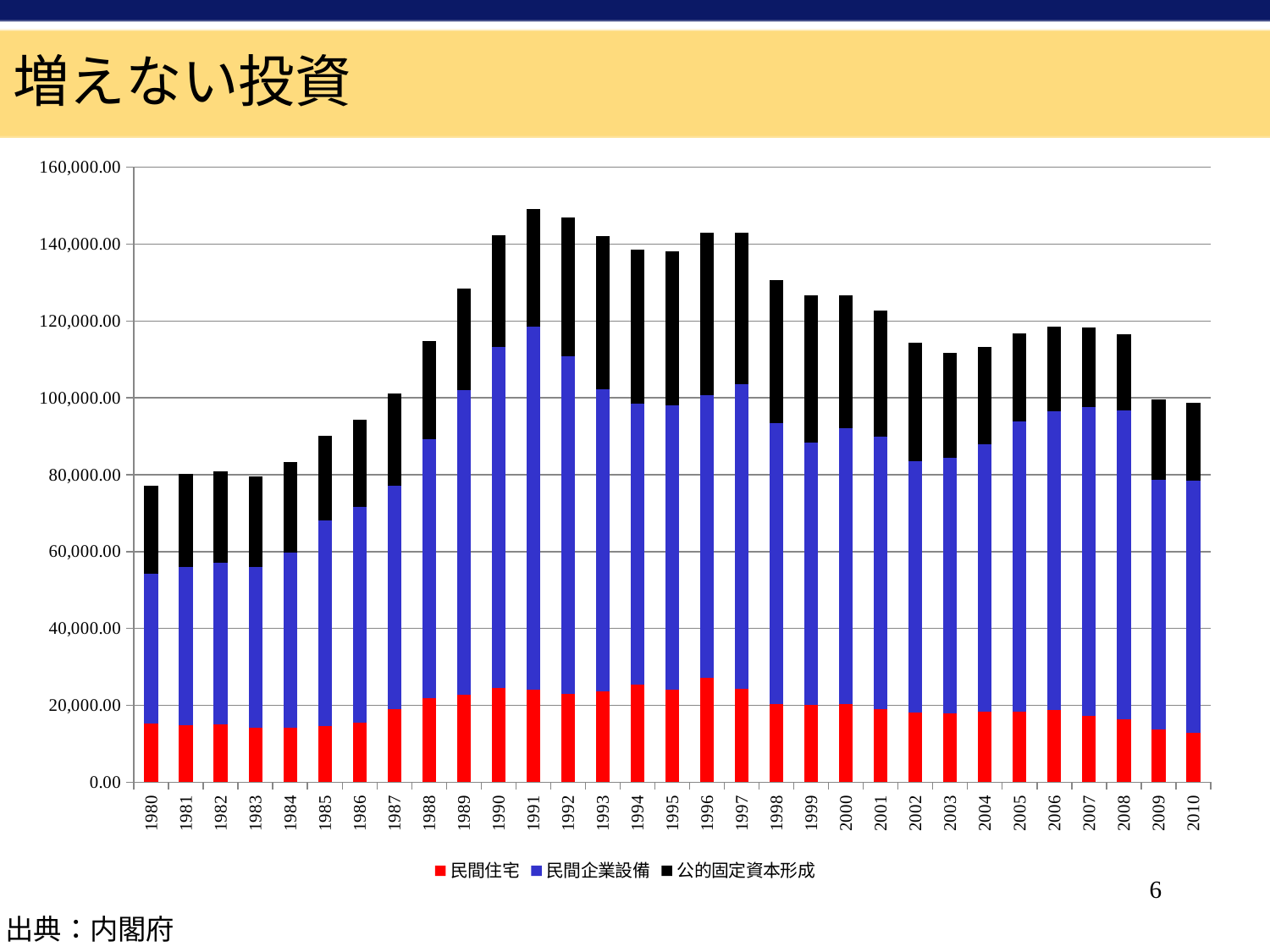

増えない投資

### Chart

| Category | 民間住宅 | 民間企業設備 | 公的固定資本形成 |
|---|---|---|---|
| 1980 | 15341.1 | 38868.5 | 22851.9 |
| 1981 | 14838.6 | 41101.4 | 24300.6 |
| 1982 | 14952.7 | 42061.5 | 23929.6 |
| 1983 | 14243.0 | 41706.5 | 23602.3 |
| 1984 | 14106.2 | 45591.9 | 23636.2 |
| 1985 | 14591.2 | 53629.0 | 21947.5 |
| 1986 | 15536.9 | 56024.9 | 22661.0 |
| 1987 | 19022.3 | 58206.6 | 23817.5 |
| 1988 | 21823.3 | 67521.6 | 25403.6 |
| 1989 | 22821.5 | 79158.0 | 26393.9 |
| 1990 | 24617.4 | 88712.3 | 28998.4 |
| 1991 | 24051.1 | 94394.1 | 30660.8 |
| 1992 | 22960.3 | 87899.2 | 35989.3 |
| 1993 | 23614.0 | 78637.8 | 39790.7 |
| 1994 | 25504.7 | 73037.0 | 40147.2 |
| 1995 | 24129.5 | 73847.7 | 40131.0 |
| 1996 | 27139.2 | 73559.8 | 42208.4 |
| 1997 | 24316.2 | 79179.8 | 39406.5 |
| 1998 | 20377.6 | 73059.3 | 37122.1 |
| 1999 | 20173.0 | 68205.2 | 38414.3 |
| 2000 | 20321.7 | 71900.1 | 34412.3 |
| 2001 | 19031.9 | 70954.1 | 32818.9 |
| 2002 | 18031.2 | 65551.6 | 30750.7 |
| 2003 | 17844.2 | 66628.0 | 27310.4 |
| 2004 | 18366.8 | 69576.6 | 25215.2 |
| 2005 | 18247.4 | 75720.2 | 22917.2 |
| 2006 | 18702.6 | 77836.4 | 21927.6 |
| 2007 | 17314.9 | 80234.0 | 20687.7 |
| 2008 | 16407.3 | 80360.1 | 19707.8 |
| 2009 | 13652.0 | 65124.7 | 20848.9 |
| 2010 | 12750.8 | 65764.1 | 20134.5 |
6
出典：内閣府